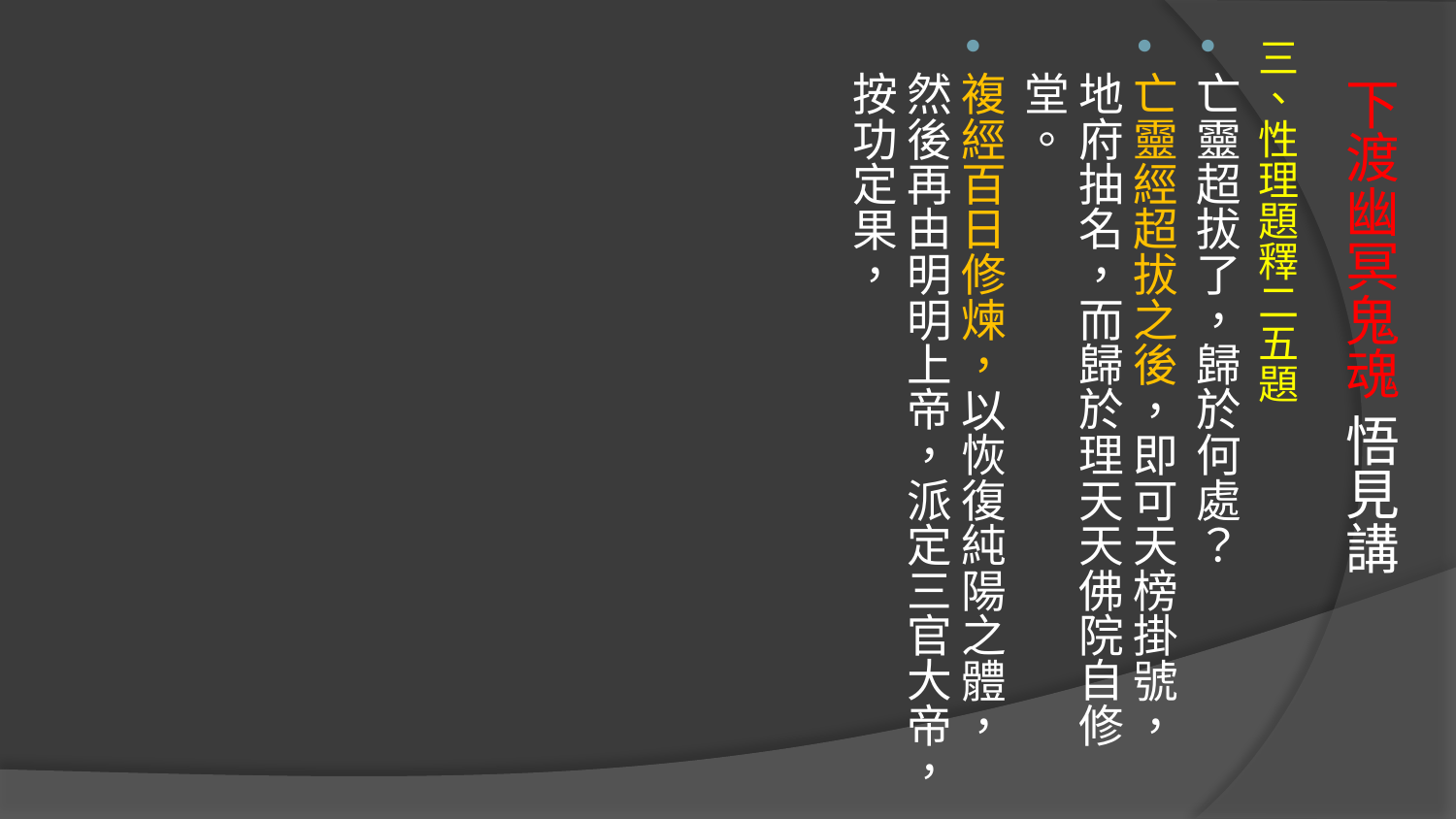

三、性理題釋二五題
亡靈超拔了，歸於何處？
亡靈經超拔之後，即可天榜掛號，地府抽名，而歸於理天天佛院自修堂。
複經百日修煉，以恢復純陽之體，然後再由明明上帝，派定三官大帝，按功定果，

# 下渡幽冥鬼魂 悟見講